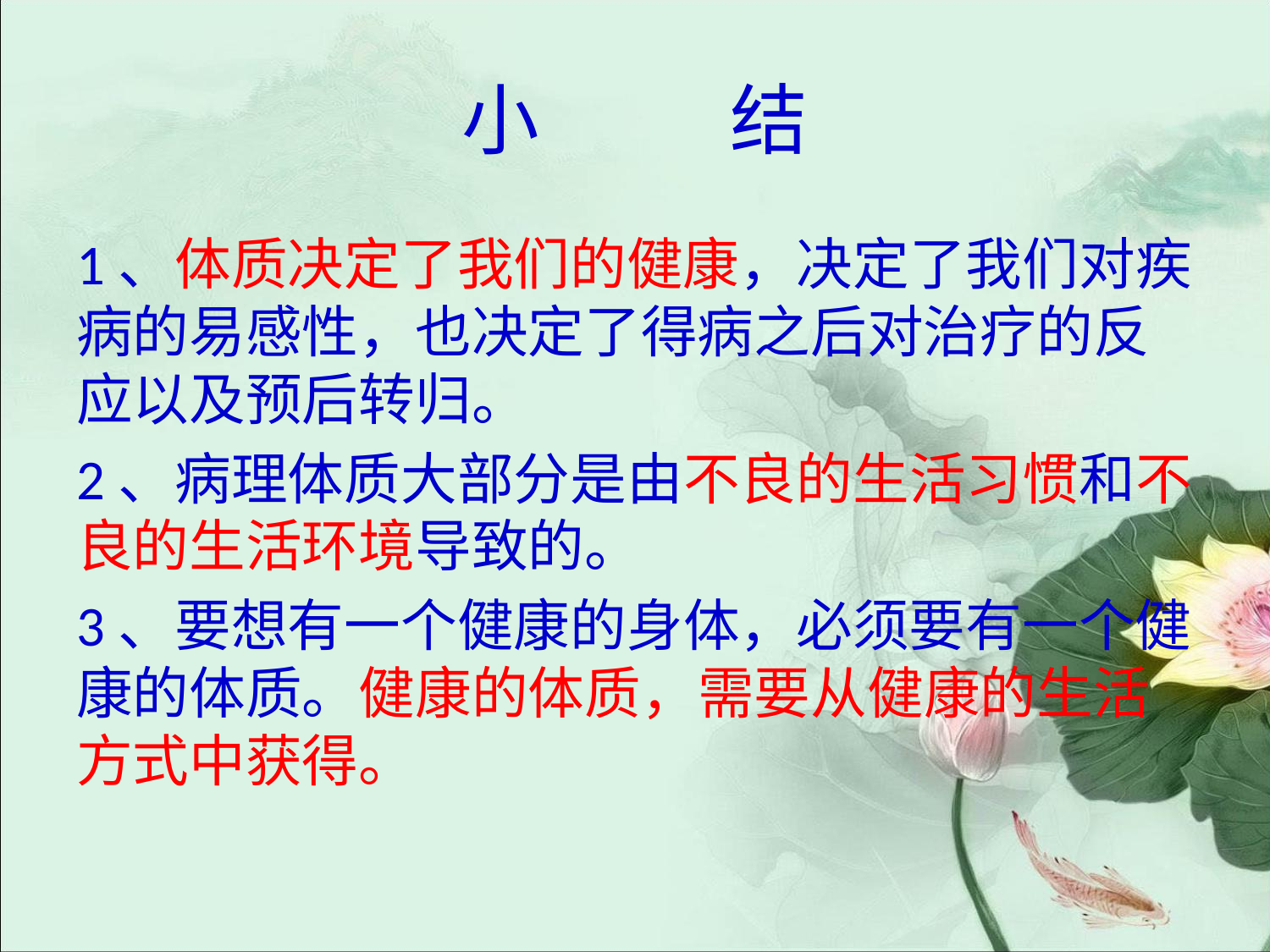

# 小           结
1、体质决定了我们的健康，决定了我们对疾病的易感性，也决定了得病之后对治疗的反应以及预后转归。
2、病理体质大部分是由不良的生活习惯和不良的生活环境导致的。
3、要想有一个健康的身体，必须要有一个健康的体质。健康的体质，需要从健康的生活方式中获得。